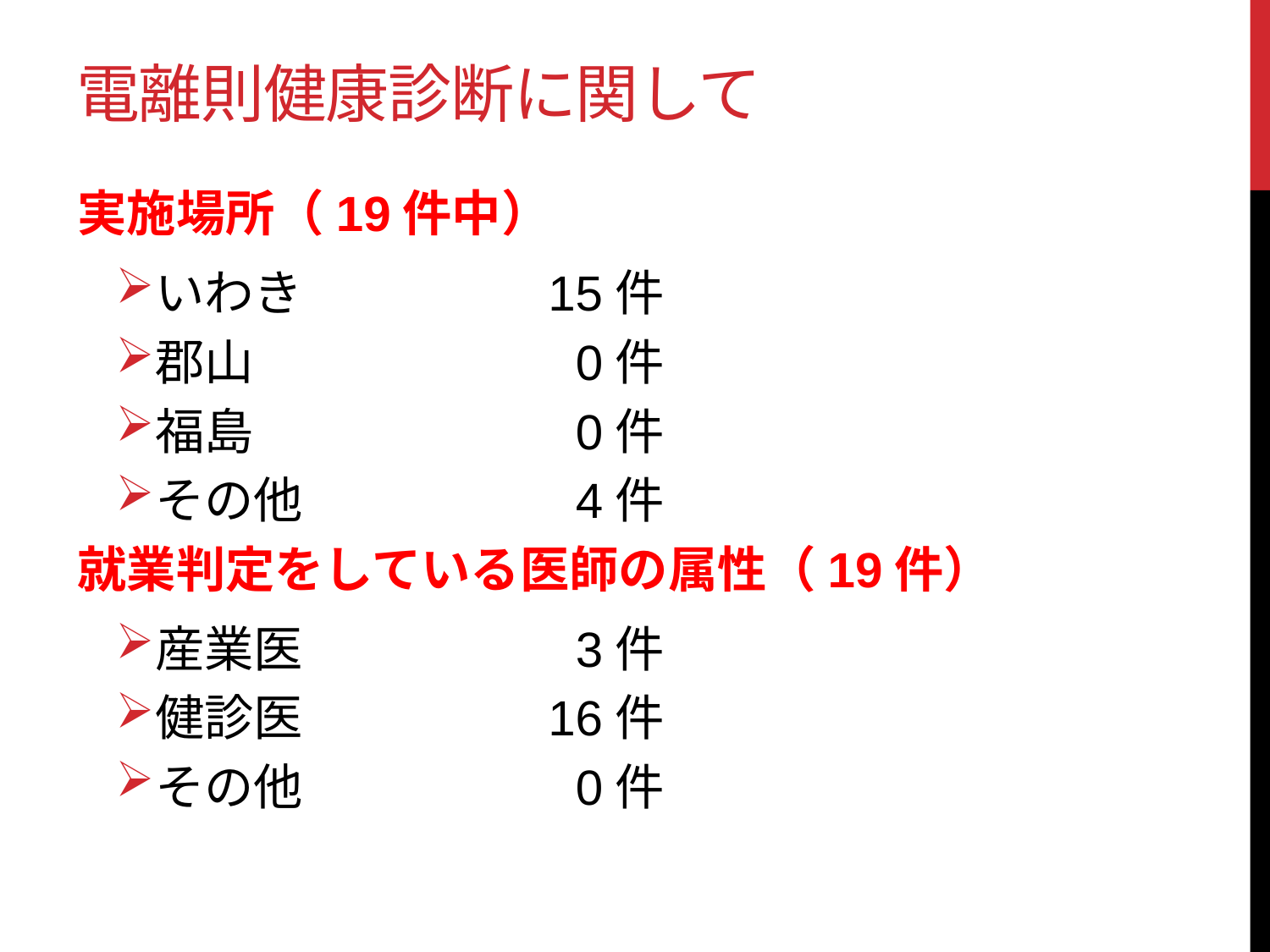

# 電離則健康診断に関して
実施場所（19件中）
いわき	15件
郡山	0件
福島	0件
その他	4件
就業判定をしている医師の属性（19件）
産業医	3件
健診医	16件
その他	0件